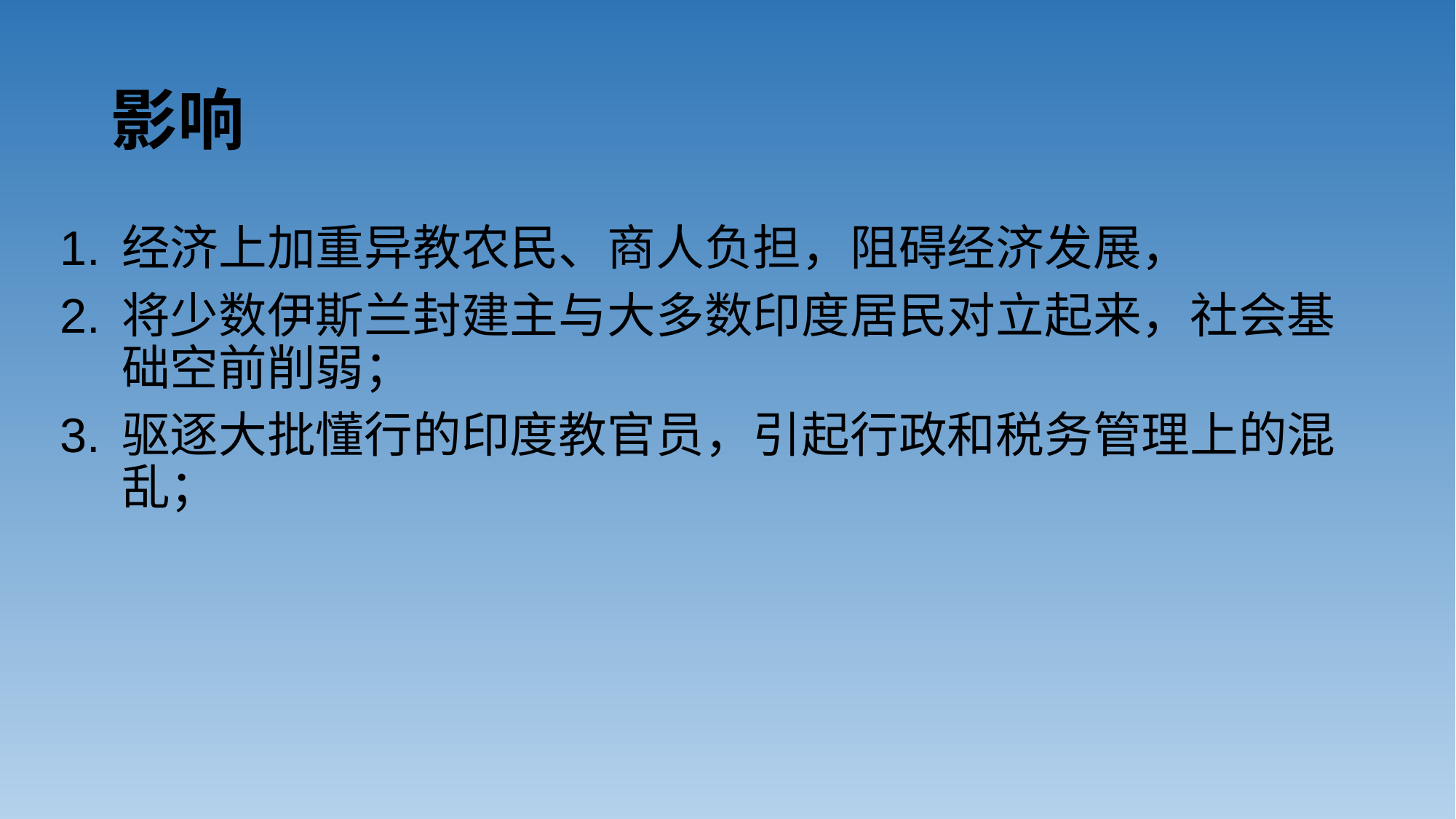

# 影响
经济上加重异教农民、商人负担，阻碍经济发展，
将少数伊斯兰封建主与大多数印度居民对立起来，社会基础空前削弱；
驱逐大批懂行的印度教官员，引起行政和税务管理上的混乱；